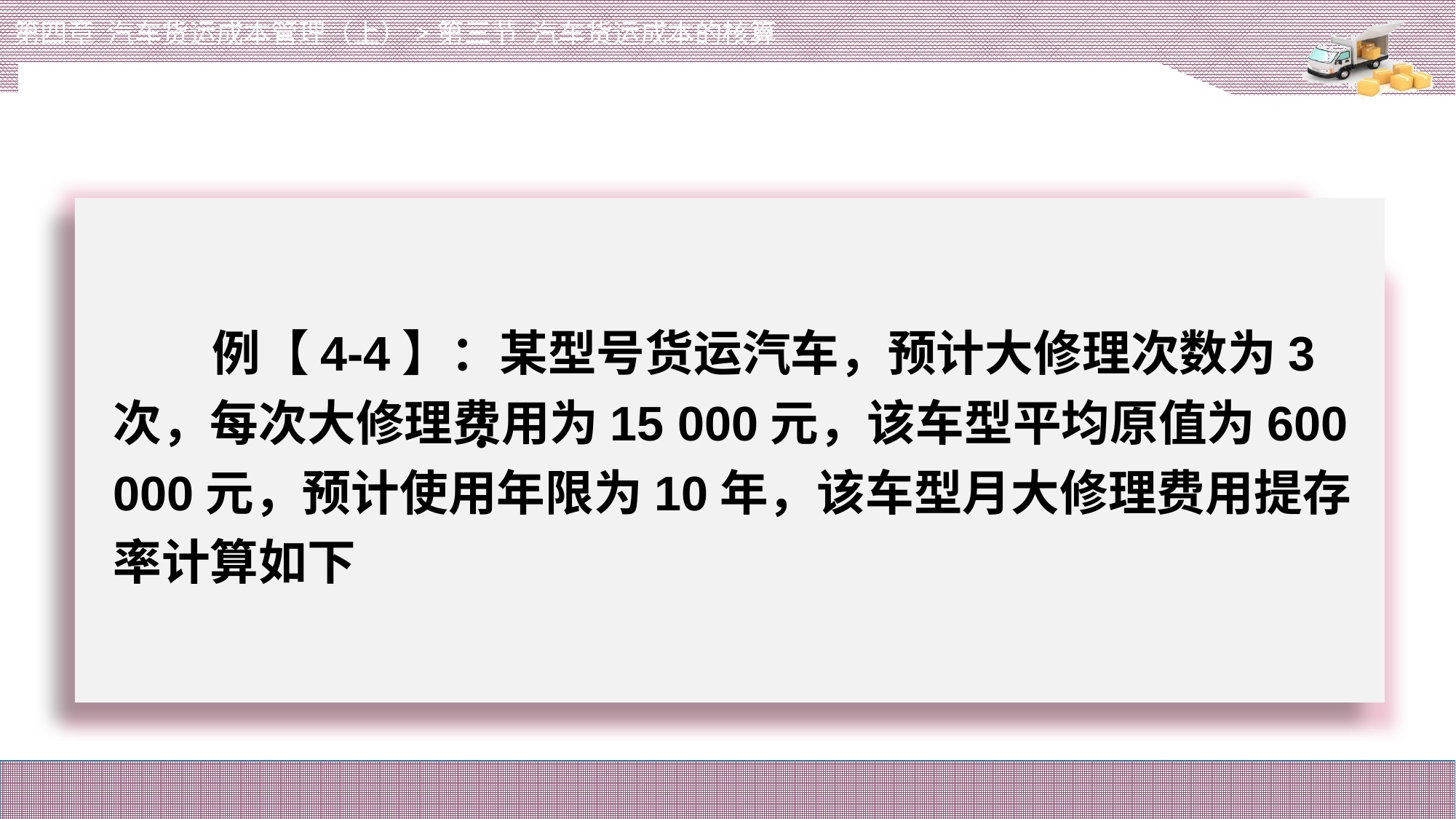

第四章  汽车货运成本管理（上）>第三节  汽车货运成本的核算
# 例【4-4】：某型号货运汽车，预计大修理次数为3次，每次大修理费用为15 000元，该车型平均原值为600 000元，预计使用年限为10年，该车型月大修理费用提存率计算如下
：